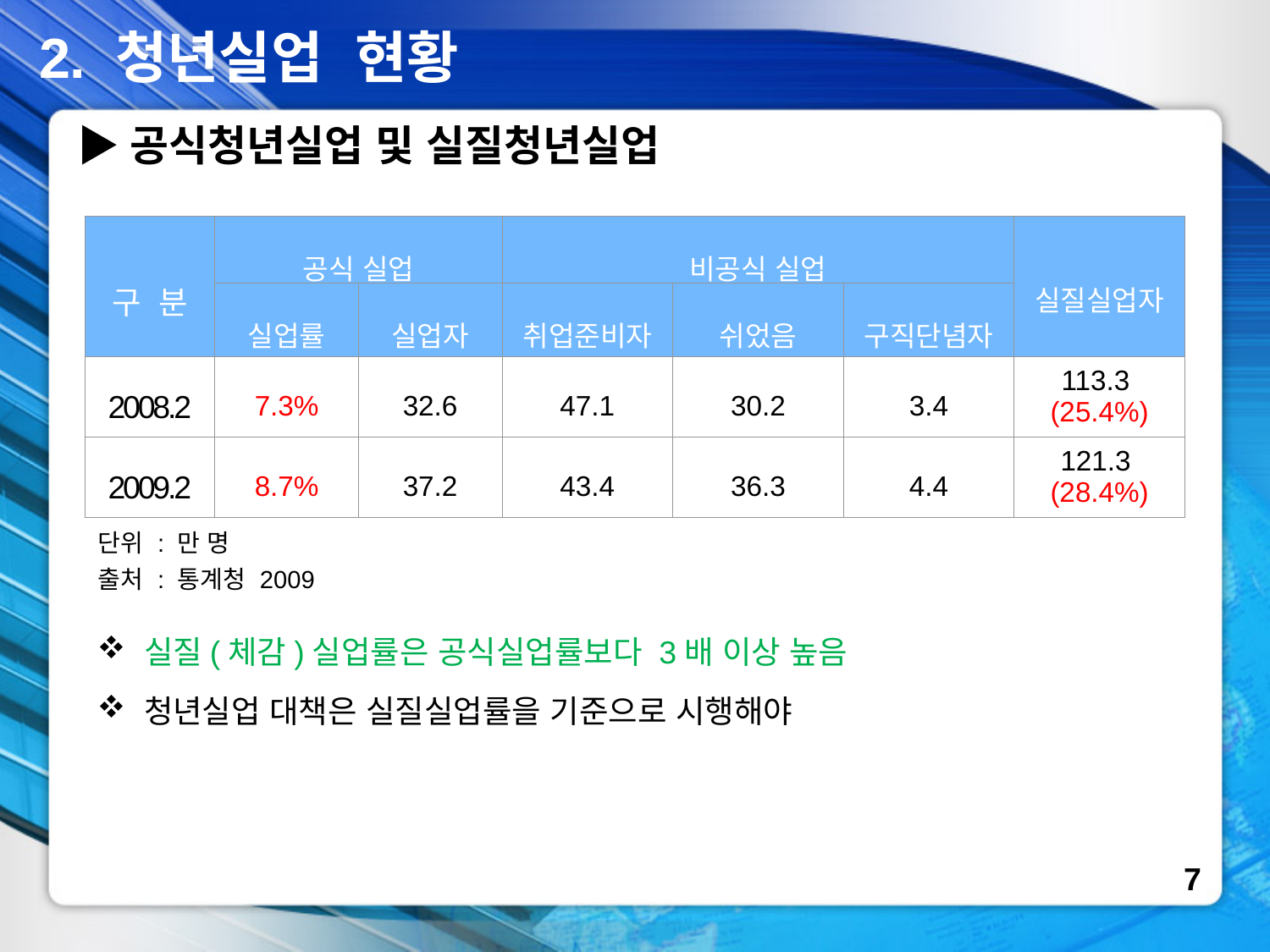

2. 청년실업  현황
▶공식청년실업 및 실질청년실업
| 구 분 | 공식 실업 |  | 비공식 실업 |  |  | 실질실업자 |
| --- | --- | --- | --- | --- | --- | --- |
|  | 실업률 | 실업자 | 취업준비자 | 쉬었음 | 구직단념자 |  |
| 2008.2 | 7.3% | 32.6 | 47.1 | 30.2 | 3.4 | 113.3 (25.4%) |
| 2009.2 | 8.7% | 37.2 | 43.4 | 36.3 | 4.4 | 121.3 (28.4%) |
| 단위 : 만 명 출처 : 통계청 2009 |  |  |  |  |  |  |
 실질(체감)실업률은 공식실업률보다 3배 이상 높음

 청년실업 대책은 실질실업률을 기준으로 시행해야
7